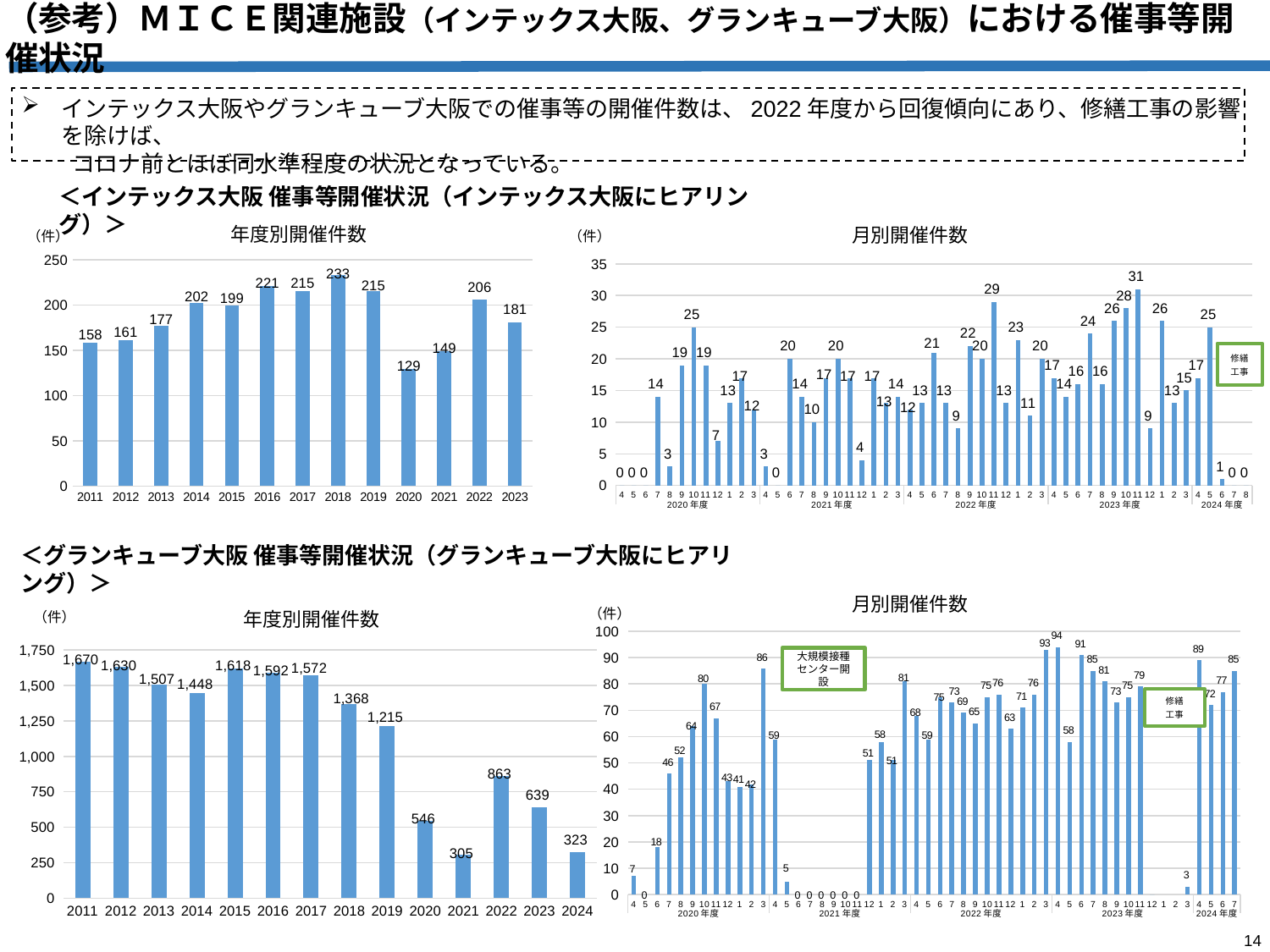

（参考）ＭＩＣＥ関連施設（インテックス大阪、グランキューブ大阪）における催事等開催状況
インテックス大阪やグランキューブ大阪での催事等の開催件数は、2022年度から回復傾向にあり、修繕工事の影響を除けば、
　　 コロナ前とほぼ同水準程度の状況となっている。

＜インテックス大阪 催事等開催状況（インテックス大阪にヒアリング）＞
年度別開催件数
月別開催件数
（件）
（件）

### Chart

| Category | 開催件数 |
|---|---|
| 2011 | 158.0 |
| 2012 | 161.0 |
| 2013 | 177.0 |
| 2014 | 202.0 |
| 2015 | 199.0 |
| 2016 | 221.0 |
| 2017 | 215.0 |
| 2018 | 233.0 |
| 2019 | 215.0 |
| 2020 | 129.0 |
| 2021 | 149.0 |
| 2022 | 206.0 |
| 2023 | 181.0 |

### Chart

| Category | 開催件数 |
|---|---|
| 4 | 0.0 |
| 5 | 0.0 |
| 6 | 0.0 |
| 7 | 14.0 |
| 8 | 3.0 |
| 9 | 19.0 |
| 10 | 25.0 |
| 11 | 19.0 |
| 12 | 7.0 |
| 1 | 13.0 |
| 2 | 17.0 |
| 3 | 12.0 |
| 4 | 3.0 |
| 5 | 0.0 |
| 6 | 20.0 |
| 7 | 14.0 |
| 8 | 10.0 |
| 9 | 17.0 |
| 10 | 20.0 |
| 11 | 17.0 |
| 12 | 4.0 |
| 1 | 17.0 |
| 2 | 13.0 |
| 3 | 14.0 |
| 4 | 12.0 |
| 5 | 13.0 |
| 6 | 21.0 |
| 7 | 13.0 |
| 8 | 9.0 |
| 9 | 22.0 |
| 10 | 20.0 |
| 11 | 29.0 |
| 12 | 13.0 |
| 1 | 23.0 |
| 2 | 11.0 |
| 3 | 20.0 |
| 4 | 17.0 |
| 5 | 14.0 |
| 6 | 16.0 |
| 7 | 24.0 |
| 8 | 16.0 |
| 9 | 26.0 |
| 10 | 28.0 |
| 11 | 31.0 |
| 12 | 9.0 |
| 1 | 26.0 |
| 2 | 13.0 |
| 3 | 15.0 |
| 4 | 17.0 |
| 5 | 25.0 |
| 6 | 1.0 |
| 7 | 0.0 |
| 8 | 0.0 |
＜グランキューブ大阪 催事等開催状況（グランキューブ大阪にヒアリング）＞
月別開催件数
（件）
年度別開催件数
（件）

### Chart

| Category | 開催件数 |
|---|---|
| 4 | 7.0 |
| 5 | 0.0 |
| 6 | 18.0 |
| 7 | 46.0 |
| 8 | 52.0 |
| 9 | 64.0 |
| 10 | 80.0 |
| 11 | 67.0 |
| 12 | 43.0 |
| 1 | 41.0 |
| 2 | 42.0 |
| 3 | 86.0 |
| 4 | 59.0 |
| 5 | 5.0 |
| 6 | 0.0 |
| 7 | 0.0 |
| 8 | 0.0 |
| 9 | 0.0 |
| 10 | 0.0 |
| 11 | 0.0 |
| 12 | 51.0 |
| 1 | 58.0 |
| 2 | 51.0 |
| 3 | 81.0 |
| 4 | 68.0 |
| 5 | 59.0 |
| 6 | 75.0 |
| 7 | 73.0 |
| 8 | 69.0 |
| 9 | 65.0 |
| 10 | 75.0 |
| 11 | 76.0 |
| 12 | 63.0 |
| 1 | 71.0 |
| 2 | 76.0 |
| 3 | 93.0 |
| 4 | 94.0 |
| 5 | 58.0 |
| 6 | 91.0 |
| 7 | 85.0 |
| 8 | 81.0 |
| 9 | 73.0 |
| 10 | 75.0 |
| 11 | 79.0 |
| 12 | 0.0 |
| 1 | None |
| 2 | None |
| 3 | 3.0 |
| 4 | 89.0 |
| 5 | 72.0 |
| 6 | 77.0 |
| 7 | 85.0 |

### Chart

| Category | 開催件数 |
|---|---|
| 2011 | 1670.0 |
| 2012 | 1630.0 |
| 2013 | 1507.0 |
| 2014 | 1448.0 |
| 2015 | 1618.0 |
| 2016 | 1592.0 |
| 2017 | 1572.0 |
| 2018 | 1368.0 |
| 2019 | 1215.0 |
| 2020 | 546.0 |
| 2021 | 305.0 |
| 2022 | 863.0 |
| 2023 | 639.0 |
| 2024 | 323.0 |
大規模接種
センター開設
14